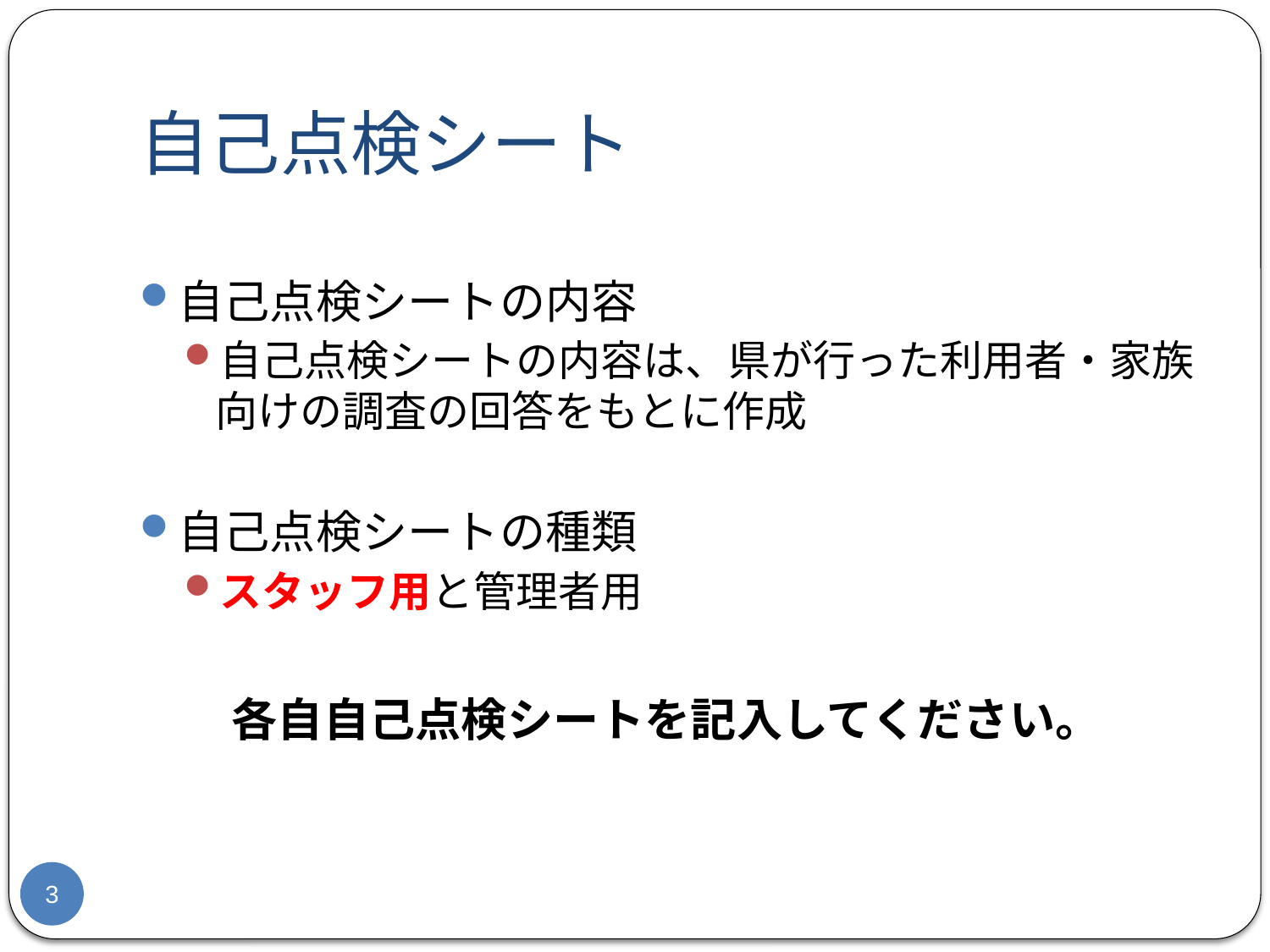

# 自己点検シート

自己点検シートの内容
自己点検シートの内容は、県が行った利用者・家族向けの調査の回答をもとに作成

自己点検シートの種類
スタッフ用と管理者用

各自自己点検シートを記入してください。
3